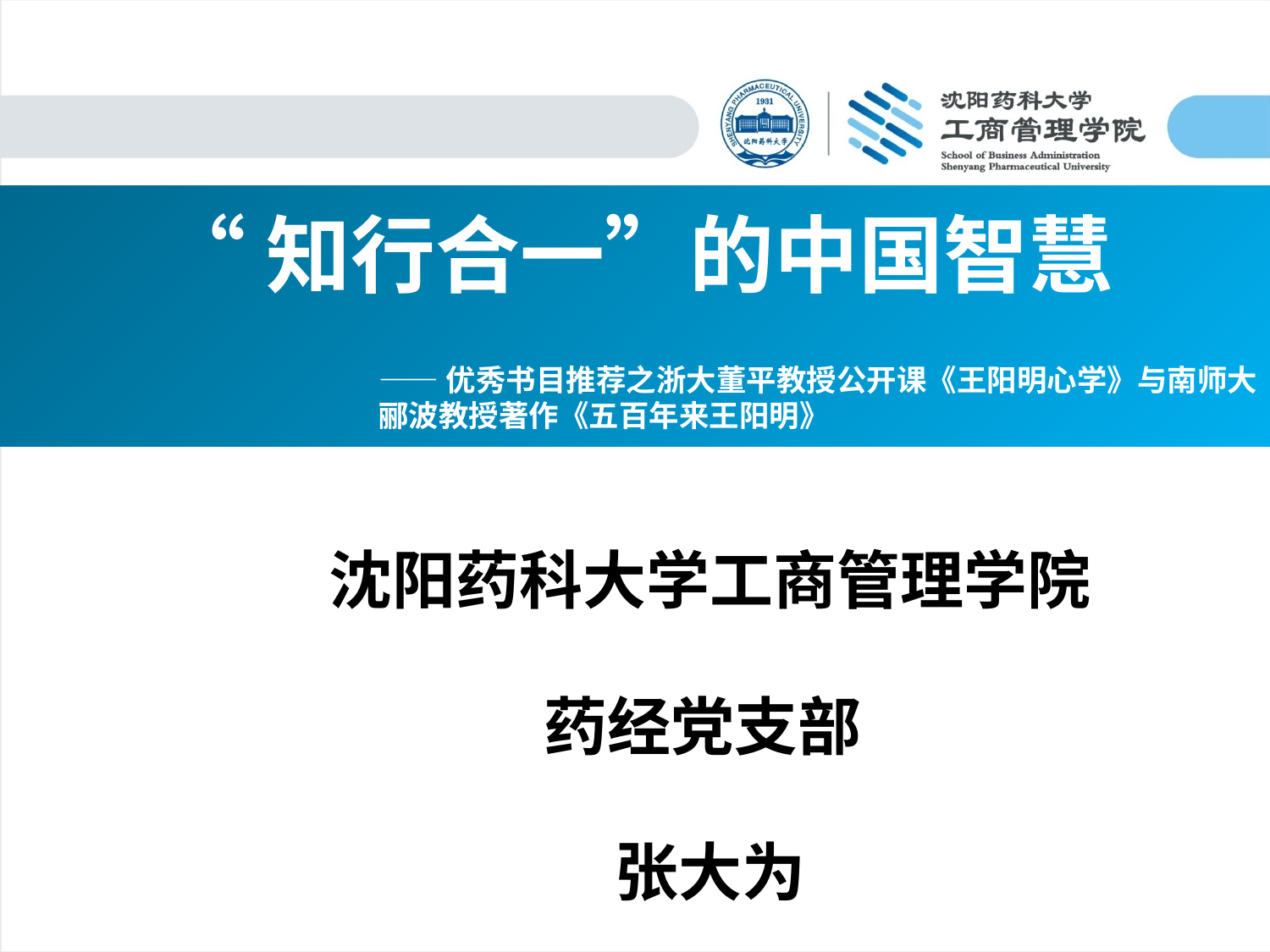

“知行合一”的中国智慧

——优秀书目推荐之浙大董平教授公开课《王阳明心学》与南师大郦波教授著作《五百年来王阳明》
沈阳药科大学工商管理学院
药经党支部
张大为